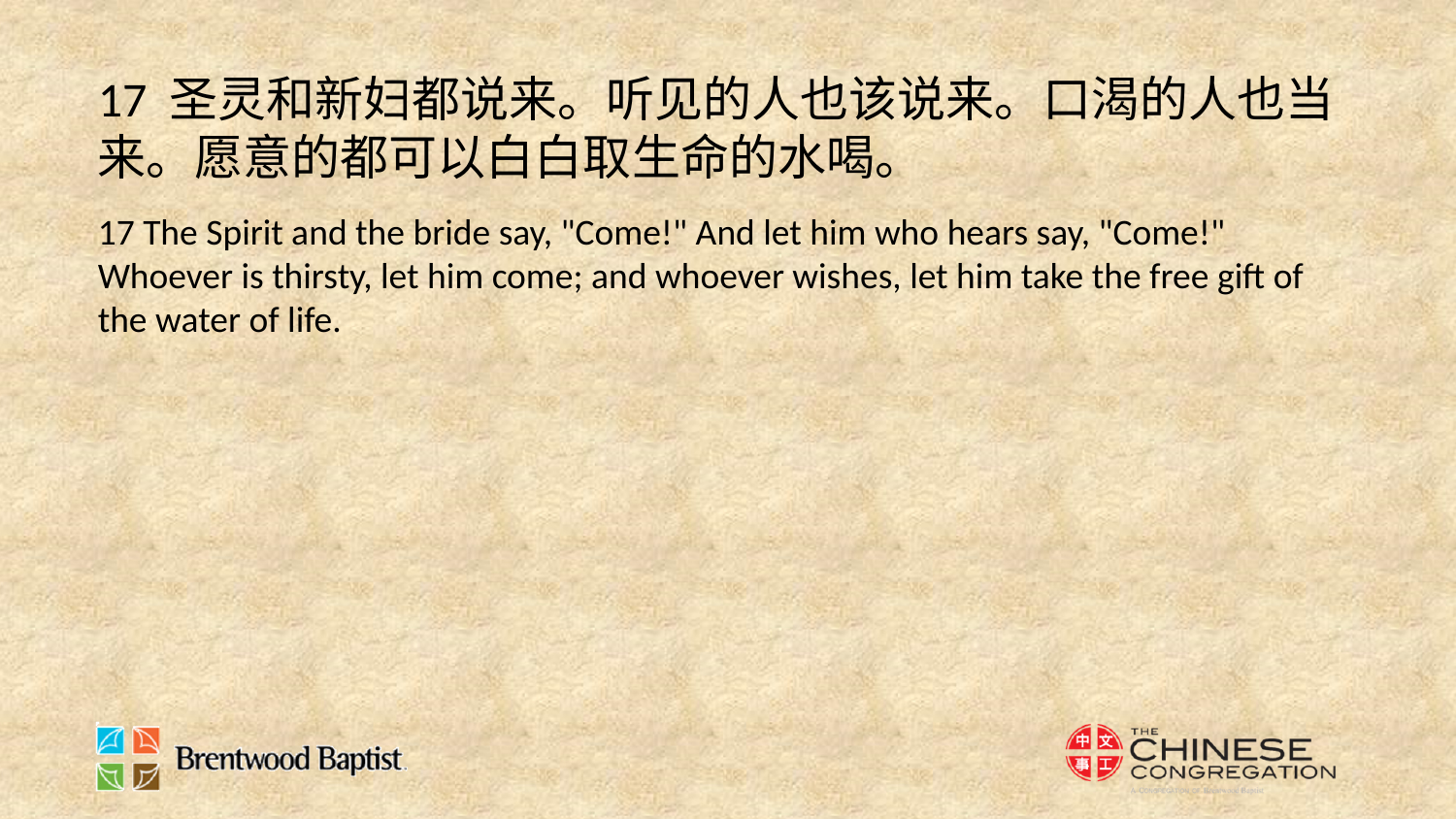

17 圣灵和新妇都说来。听见的人也该说来。口渴的人也当来。愿意的都可以白白取生命的水喝。

17 The Spirit and the bride say, "Come!" And let him who hears say, "Come!" Whoever is thirsty, let him come; and whoever wishes, let him take the free gift of the water of life.